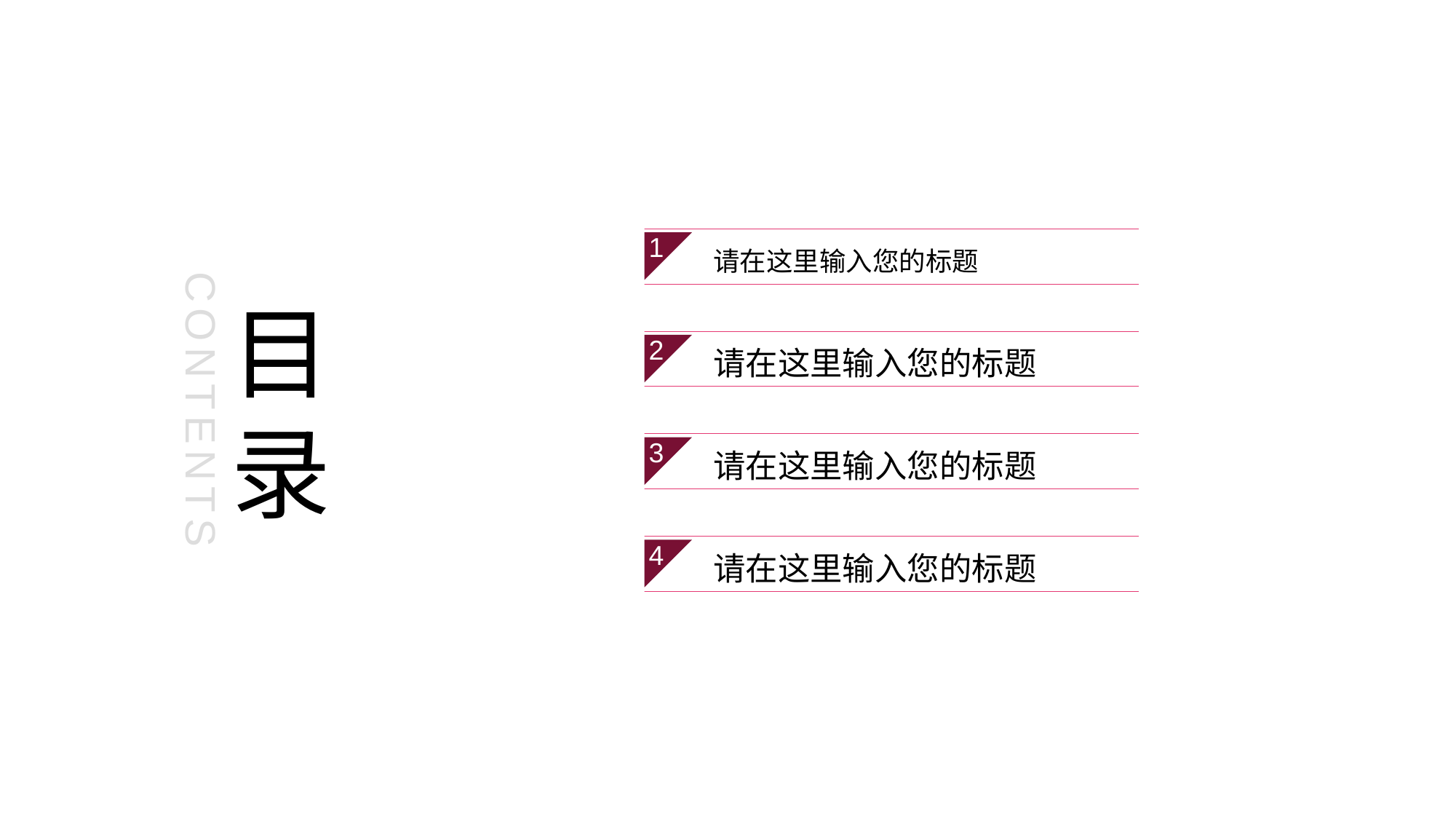

请在这里输入您的标题
1
目
录
请在这里输入您的标题
2
CONTENTS
请在这里输入您的标题
3
请在这里输入您的标题
4